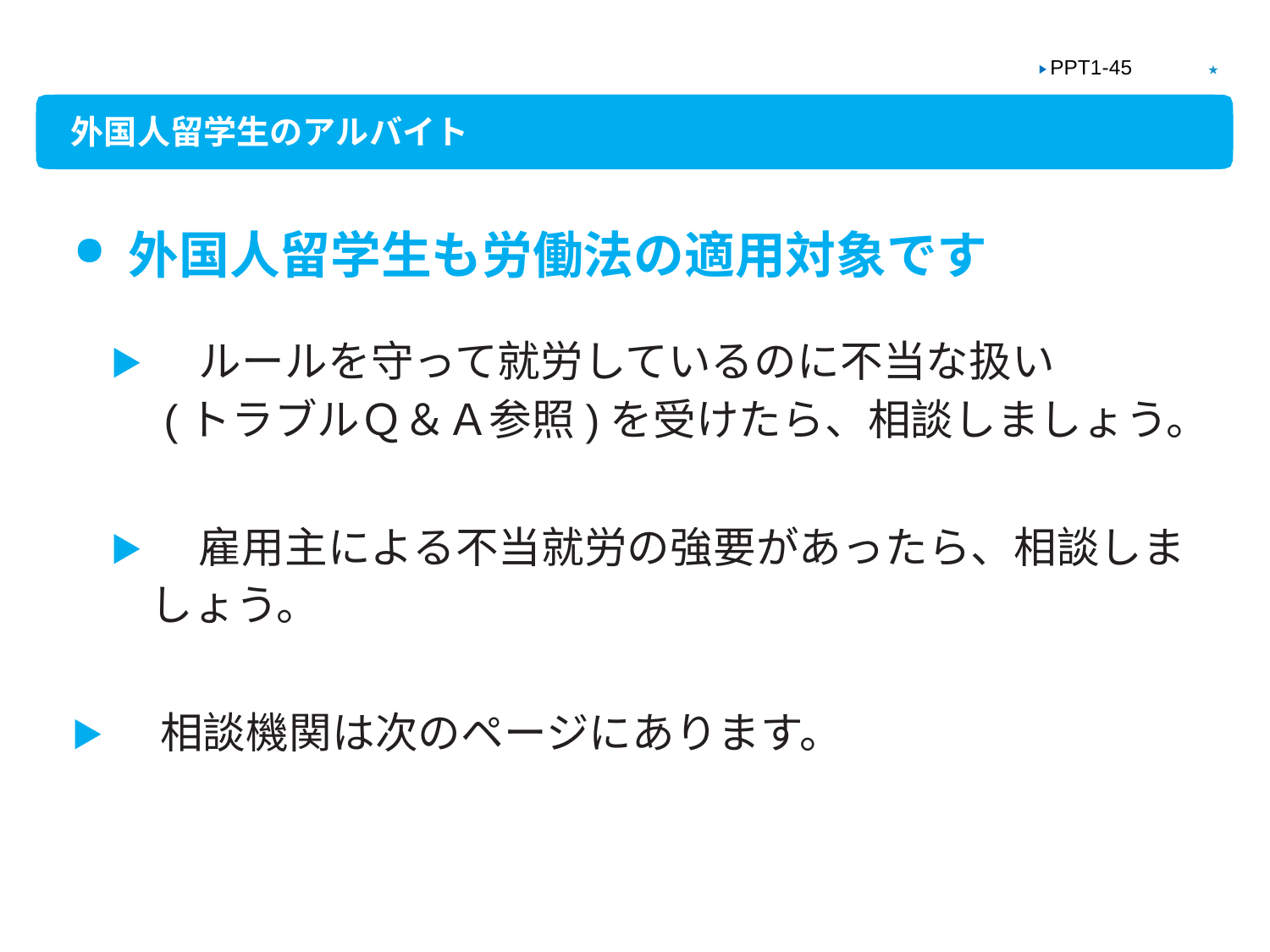

★
▶ PPT1-45

外国人留学生のアルバイト
外国人留学生も労働法の適用対象です
▶　ルールを守って就労しているのに不当な扱い
　(トラブルＱ＆Ａ参照)を受けたら、相談しましょう。

▶　雇用主による不当就労の強要があったら、相談しましょう。

▶　相談機関は次のページにあります。